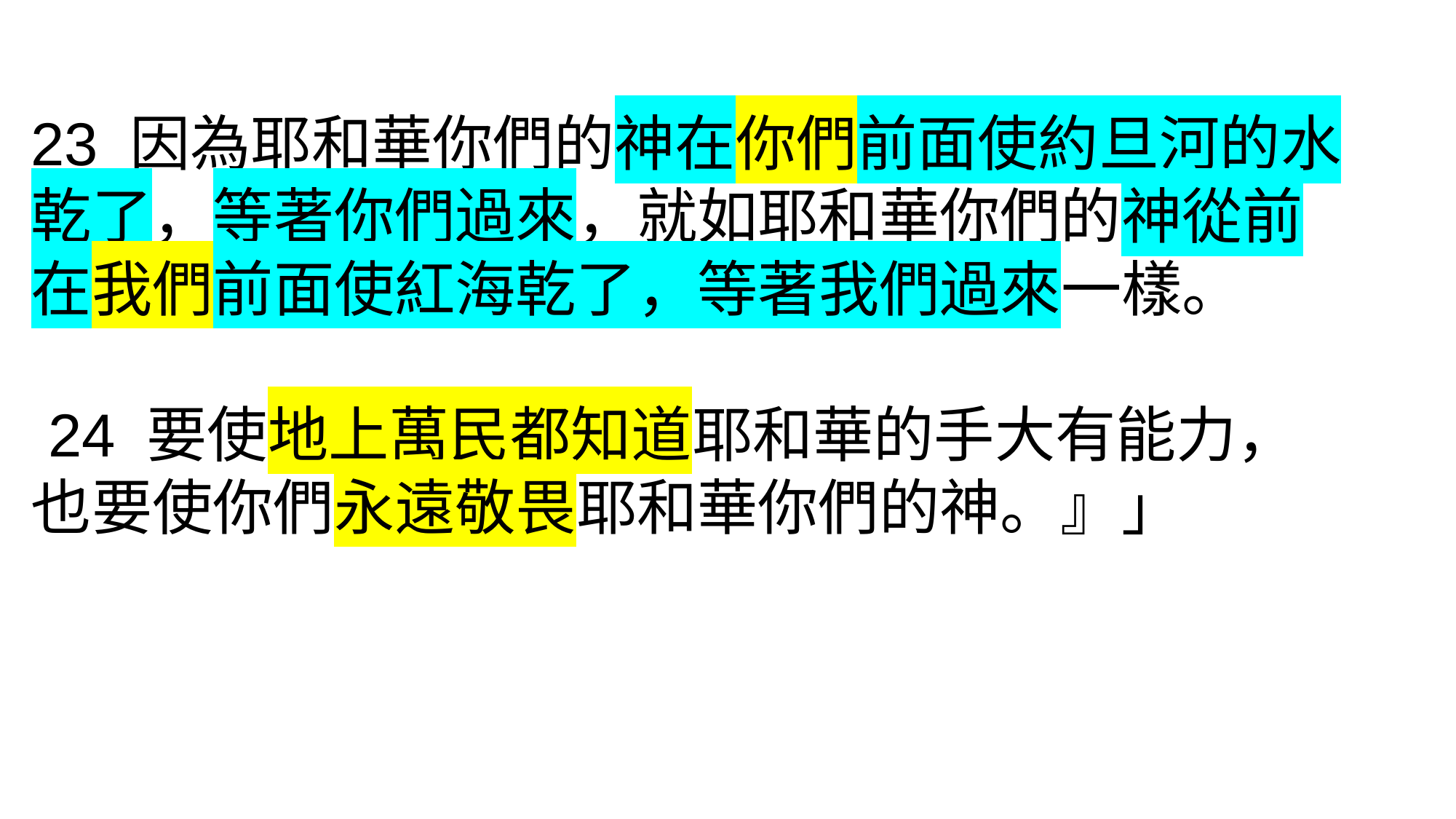

23 因為耶和華你們的神在你們前面使約旦河的水乾了，等著你們過來，就如耶和華你們的神從前在我們前面使紅海乾了，等著我們過來一樣。

 24 要使地上萬民都知道耶和華的手大有能力，也要使你們永遠敬畏耶和華你們的神。』」